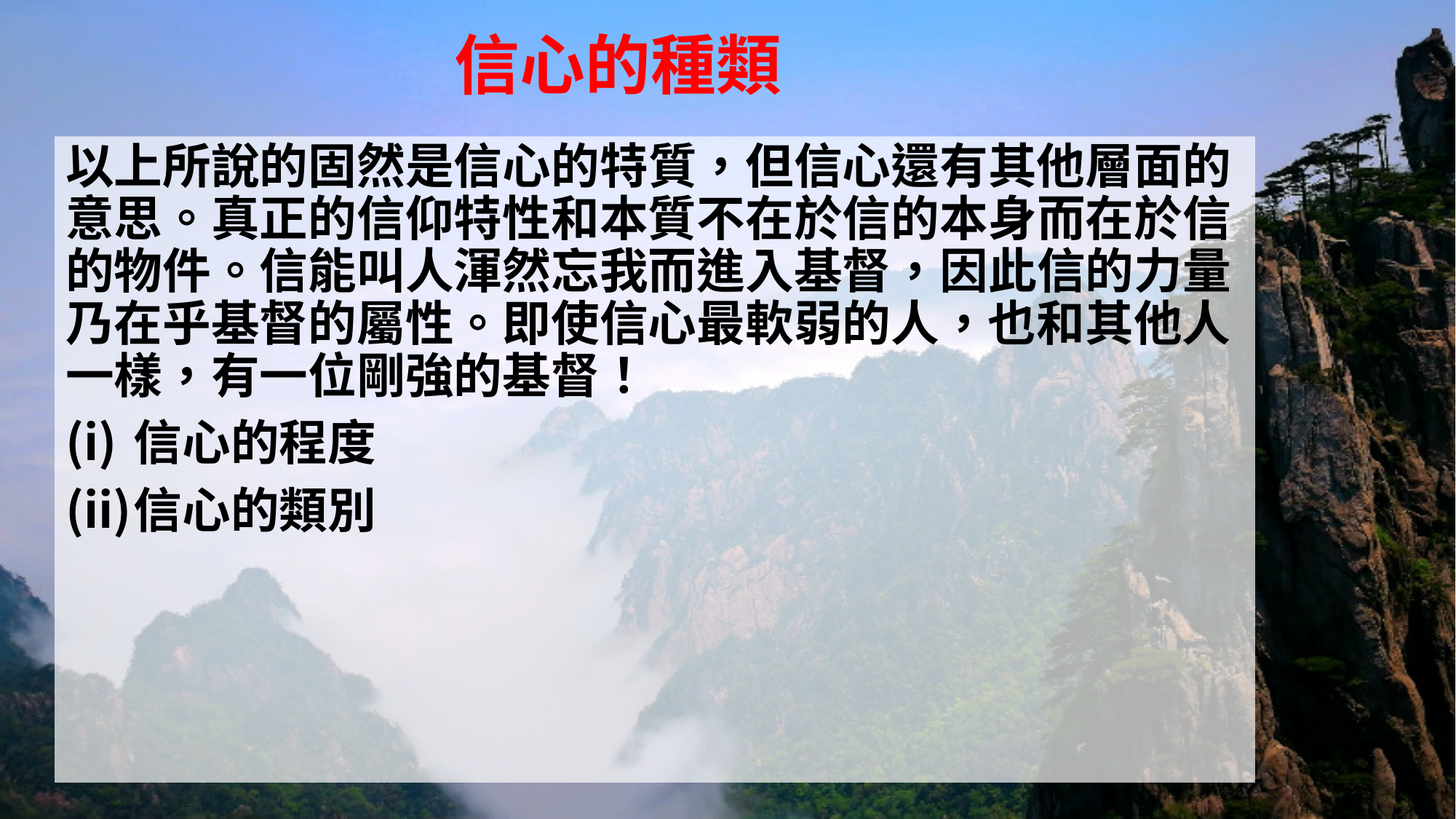

# 信心的種類
以上所說的固然是信心的特質，但信心還有其他層面的意思。真正的信仰特性和本質不在於信的本身而在於信的物件。信能叫人渾然忘我而進入基督，因此信的力量乃在乎基督的屬性。即使信心最軟弱的人，也和其他人一樣，有一位剛強的基督！
信心的程度
信心的類別